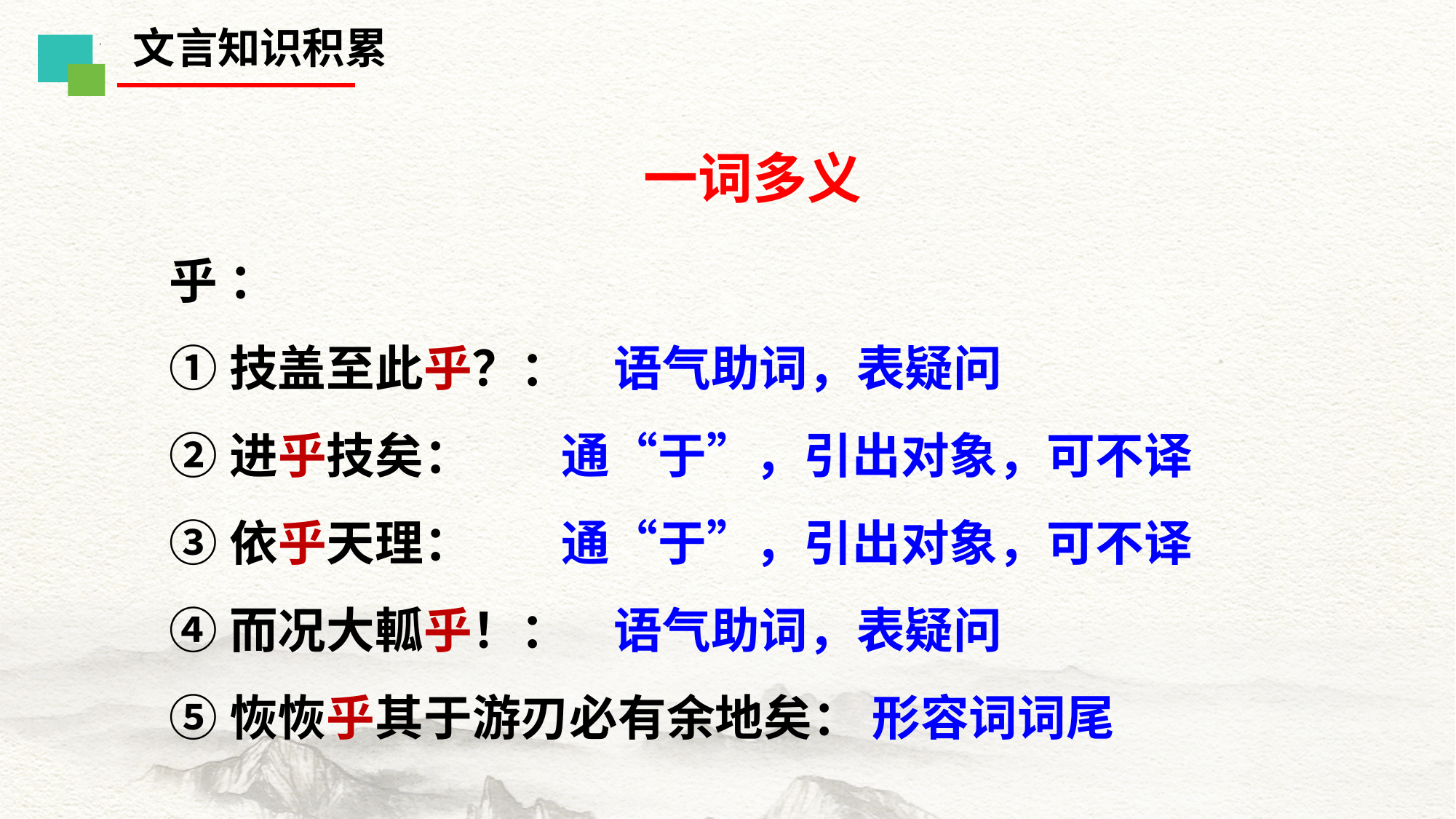

文言知识积累

一词多义
乎 ：
①技盖至此乎？：    语气助词，表疑问
②进乎技矣：        通“于”，引出对象，可不译
③依乎天理：        通“于”，引出对象，可不译
④而况大軱乎！：    语气助词，表疑问
⑤恢恢乎其于游刃必有余地矣： 形容词词尾